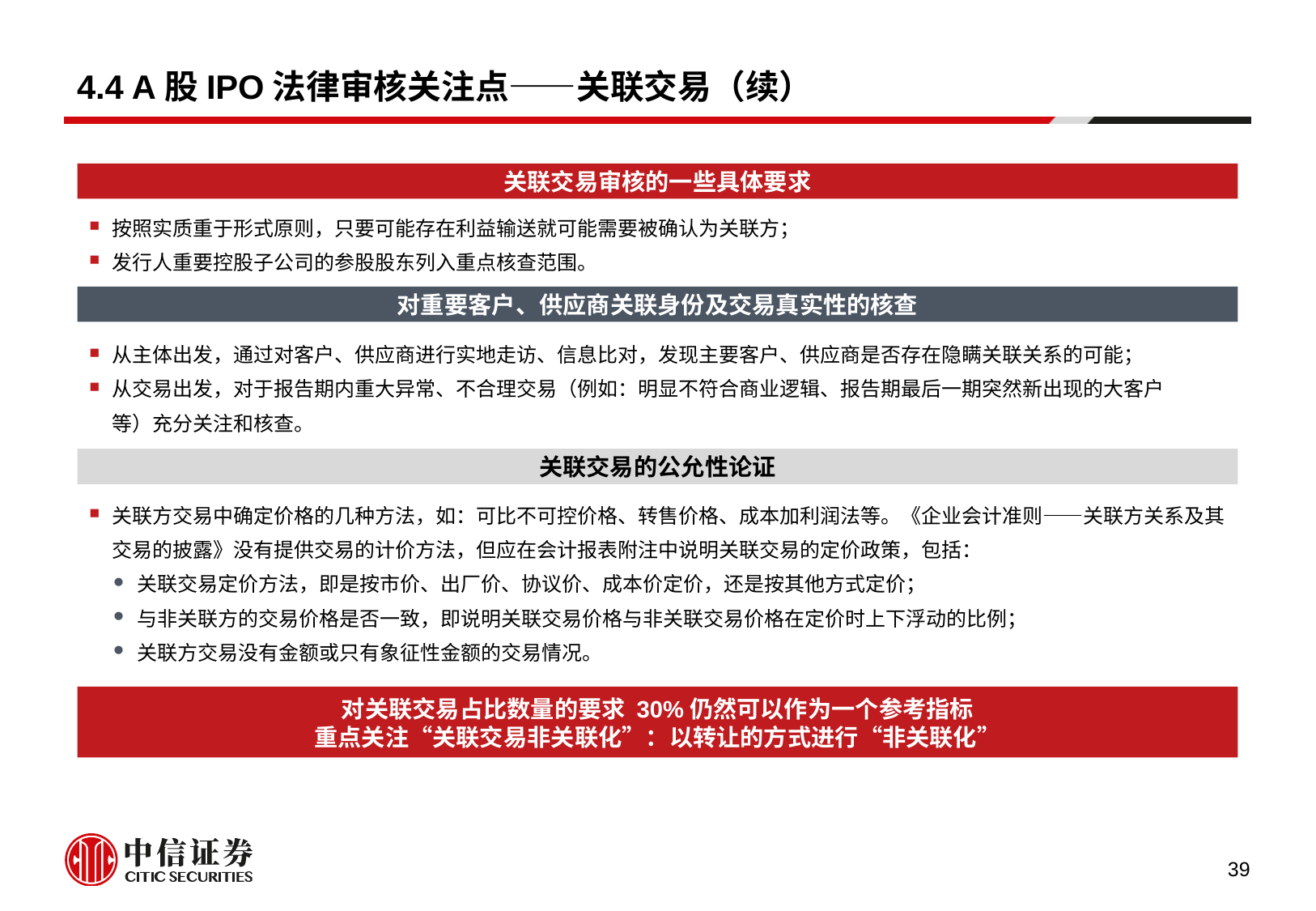

# 4.4 A股IPO法律审核关注点——关联交易（续）
关联交易审核的一些具体要求
按照实质重于形式原则，只要可能存在利益输送就可能需要被确认为关联方；
发行人重要控股子公司的参股股东列入重点核查范围。
对重要客户、供应商关联身份及交易真实性的核查
从主体出发，通过对客户、供应商进行实地走访、信息比对，发现主要客户、供应商是否存在隐瞒关联关系的可能；
从交易出发，对于报告期内重大异常、不合理交易（例如：明显不符合商业逻辑、报告期最后一期突然新出现的大客户
    等）充分关注和核查。
关联交易的公允性论证
关联方交易中确定价格的几种方法，如：可比不可控价格、转售价格、成本加利润法等。《企业会计准则——关联方关系及其
    交易的披露》没有提供交易的计价方法，但应在会计报表附注中说明关联交易的定价政策，包括：
关联交易定价方法，即是按市价、出厂价、协议价、成本价定价，还是按其他方式定价；
与非关联方的交易价格是否一致，即说明关联交易价格与非关联交易价格在定价时上下浮动的比例；
关联方交易没有金额或只有象征性金额的交易情况。
对关联交易占比数量的要求 30%仍然可以作为一个参考指标
重点关注“关联交易非关联化”：以转让的方式进行“非关联化”